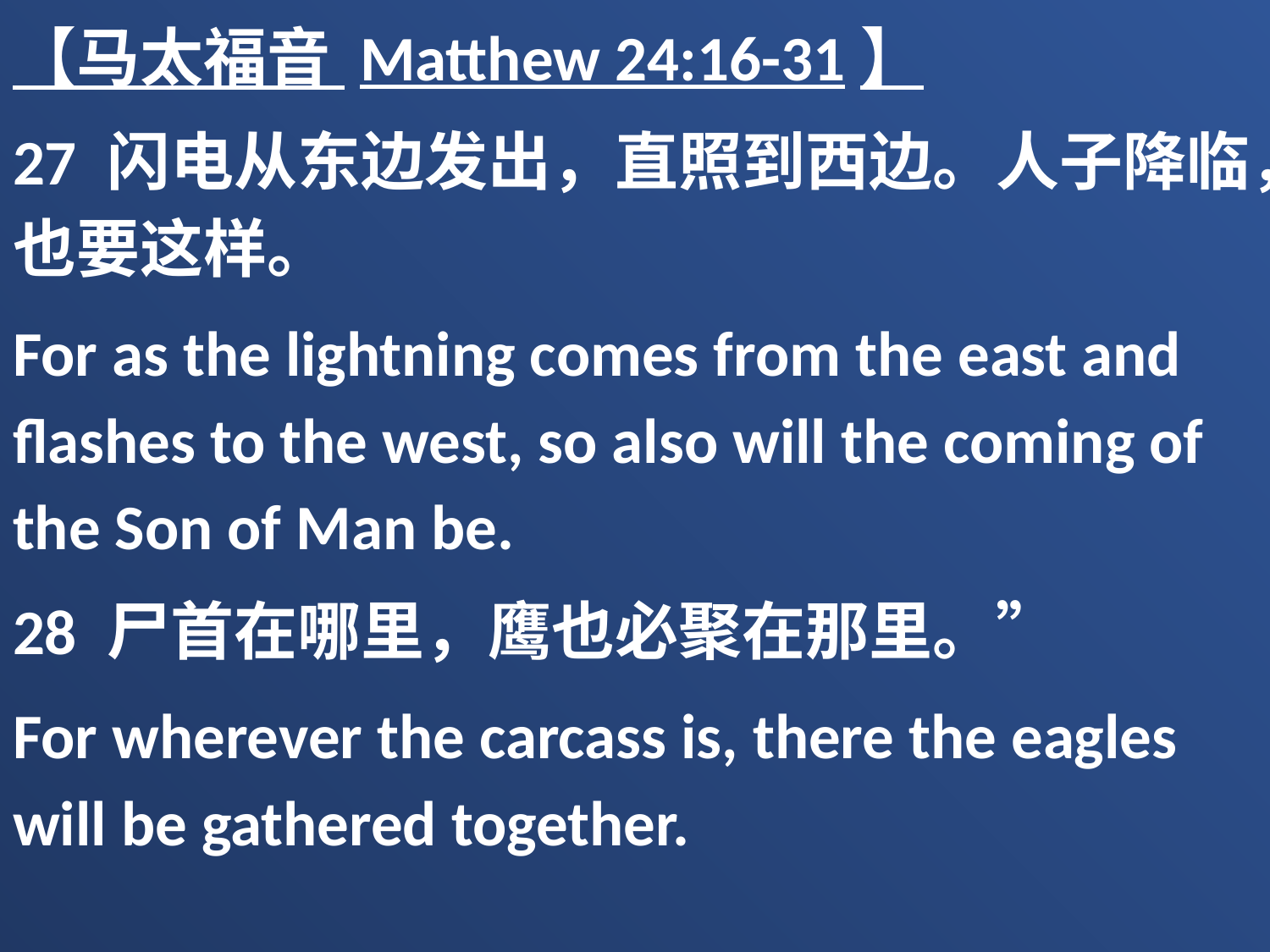

【马太福音 Matthew 24:16-31】
27 闪电从东边发出，直照到西边。人子降临，也要这样。
For as the lightning comes from the east and flashes to the west, so also will the coming of the Son of Man be.
28 尸首在哪里，鹰也必聚在那里。”
For wherever the carcass is, there the eagles will be gathered together.